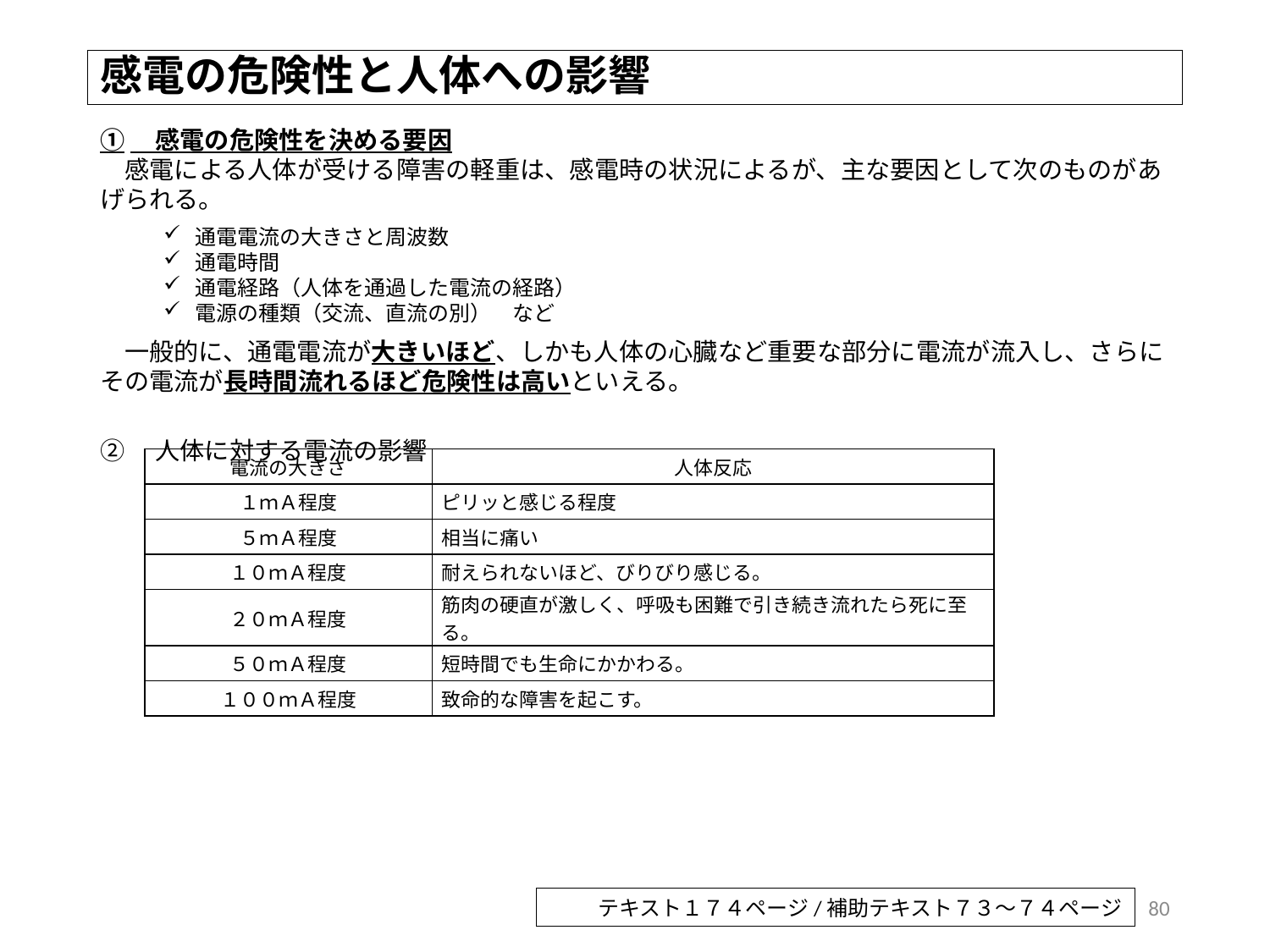

# 感電の危険性と人体への影響
①　感電の危険性を決める要因
　感電による人体が受ける障害の軽重は、感電時の状況によるが、主な要因として次のものがあげられる。
通電電流の大きさと周波数
通電時間
通電経路（人体を通過した電流の経路）
電源の種類（交流、直流の別）　など
　一般的に、通電電流が大きいほど、しかも人体の心臓など重要な部分に電流が流入し、さらにその電流が長時間流れるほど危険性は高いといえる。

②　人体に対する電流の影響

| 電流の大きさ | 人体反応 |
| --- | --- |
| １ｍＡ程度 | ピリッと感じる程度 |
| ５ｍＡ程度 | 相当に痛い |
| １０ｍＡ程度 | 耐えられないほど、びりびり感じる。 |
| ２０ｍＡ程度 | 筋肉の硬直が激しく、呼吸も困難で引き続き流れたら死に至る。 |
| ５０ｍＡ程度 | 短時間でも生命にかかわる。 |
| １００ｍＡ程度 | 致命的な障害を起こす。 |
80
テキスト１７４ページ/補助テキスト７３～７４ページ